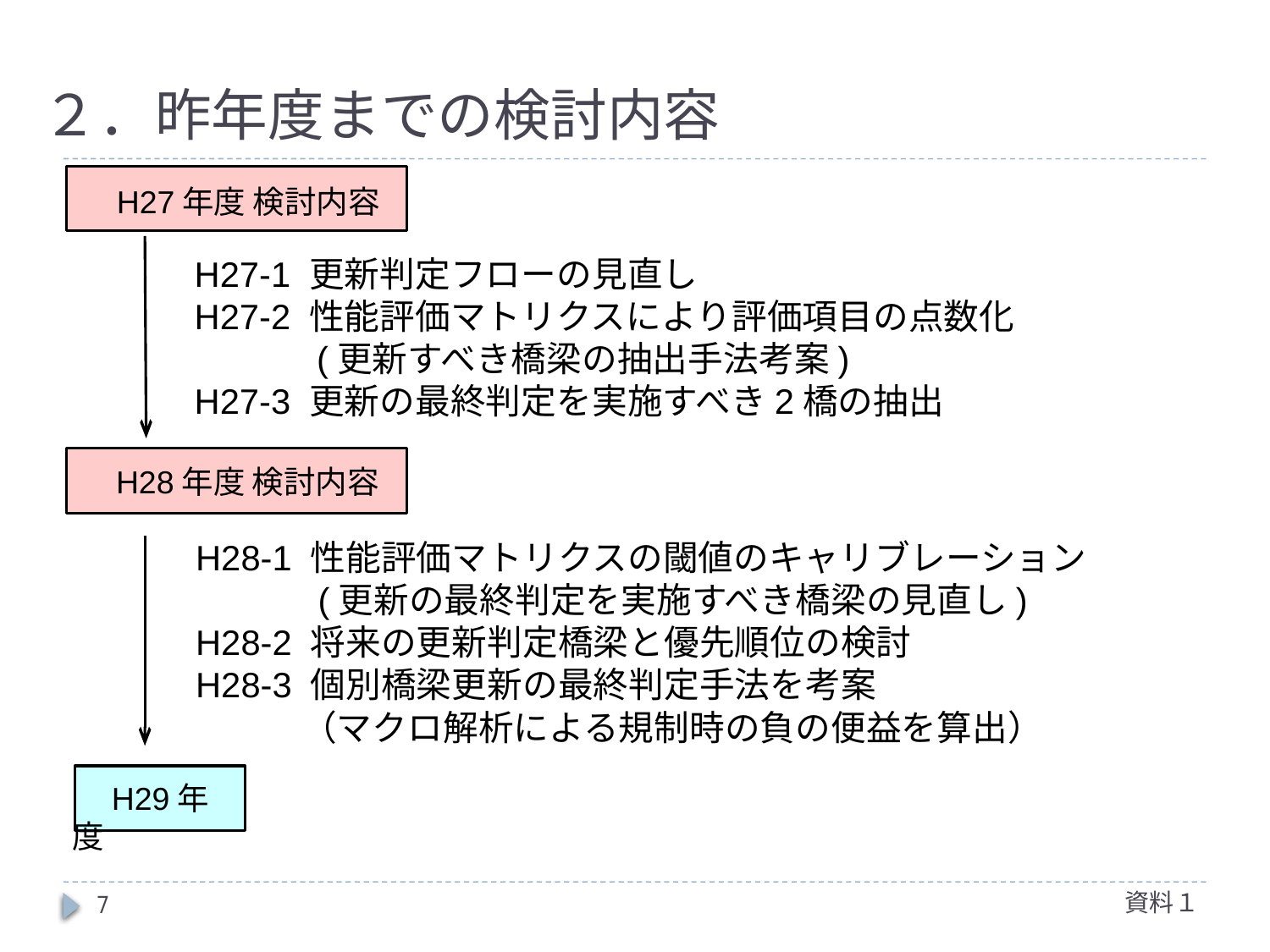

# ２．昨年度までの検討内容

　H27年度 検討内容
H27-1 更新判定フローの見直し
H27-2 性能評価マトリクスにより評価項目の点数化
　　　 (更新すべき橋梁の抽出手法考案)
H27-3 更新の最終判定を実施すべき2橋の抽出

　H28年度 検討内容
H28-1 性能評価マトリクスの閾値のキャリブレーション
　　　 (更新の最終判定を実施すべき橋梁の見直し)
H28-2 将来の更新判定橋梁と優先順位の検討
H28-3 個別橋梁更新の最終判定手法を考案
　　　（マクロ解析による規制時の負の便益を算出）

　H29年度
資料１
7